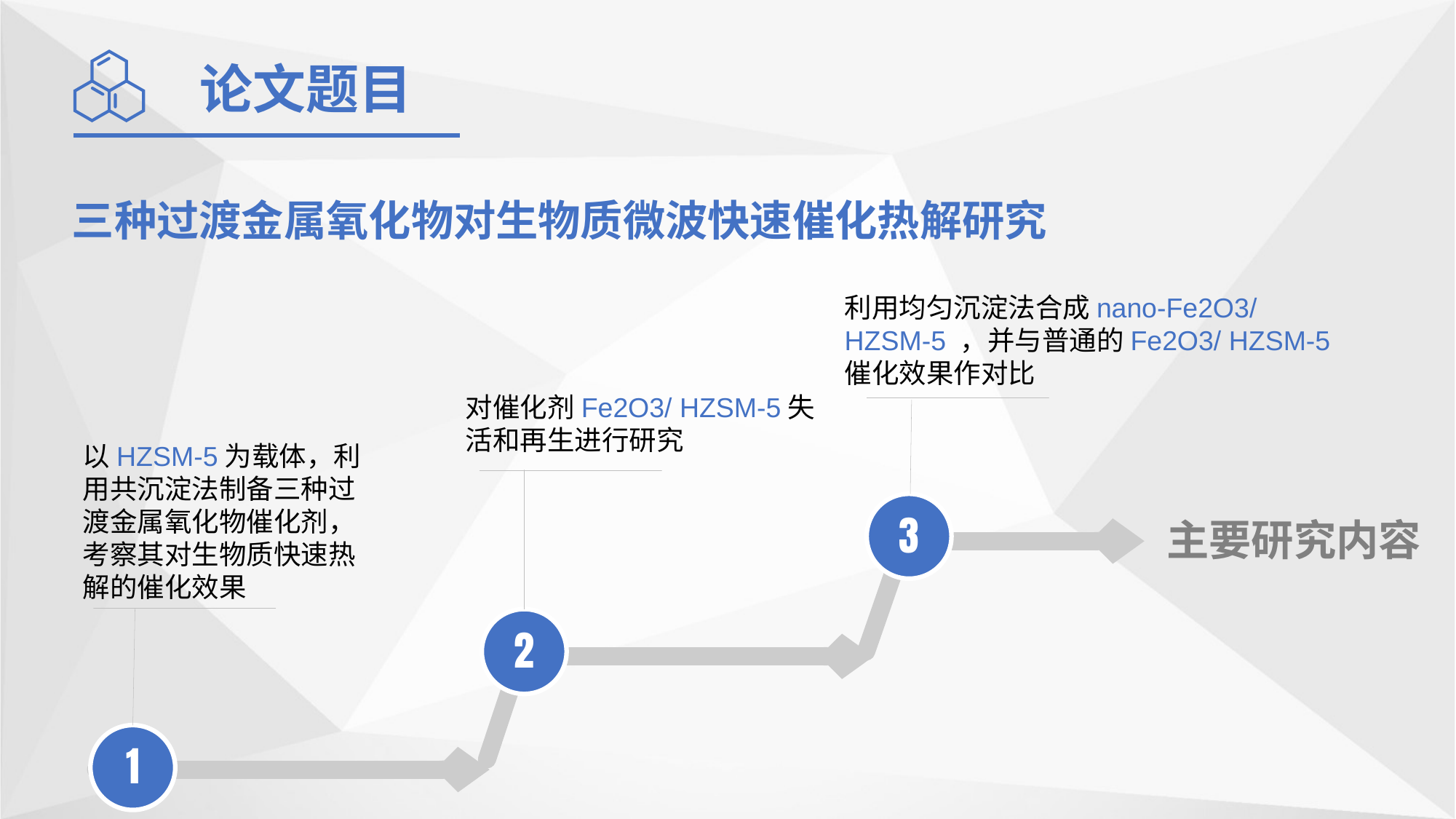

论文题目
三种过渡金属氧化物对生物质微波快速催化热解研究
利用均匀沉淀法合成nano-Fe2O3/ HZSM-5 ，并与普通的Fe2O3/ HZSM-5催化效果作对比
对催化剂Fe2O3/ HZSM-5失活和再生进行研究
以HZSM-5为载体，利用共沉淀法制备三种过渡金属氧化物催化剂，考察其对生物质快速热解的催化效果
3
2
1
主要研究内容